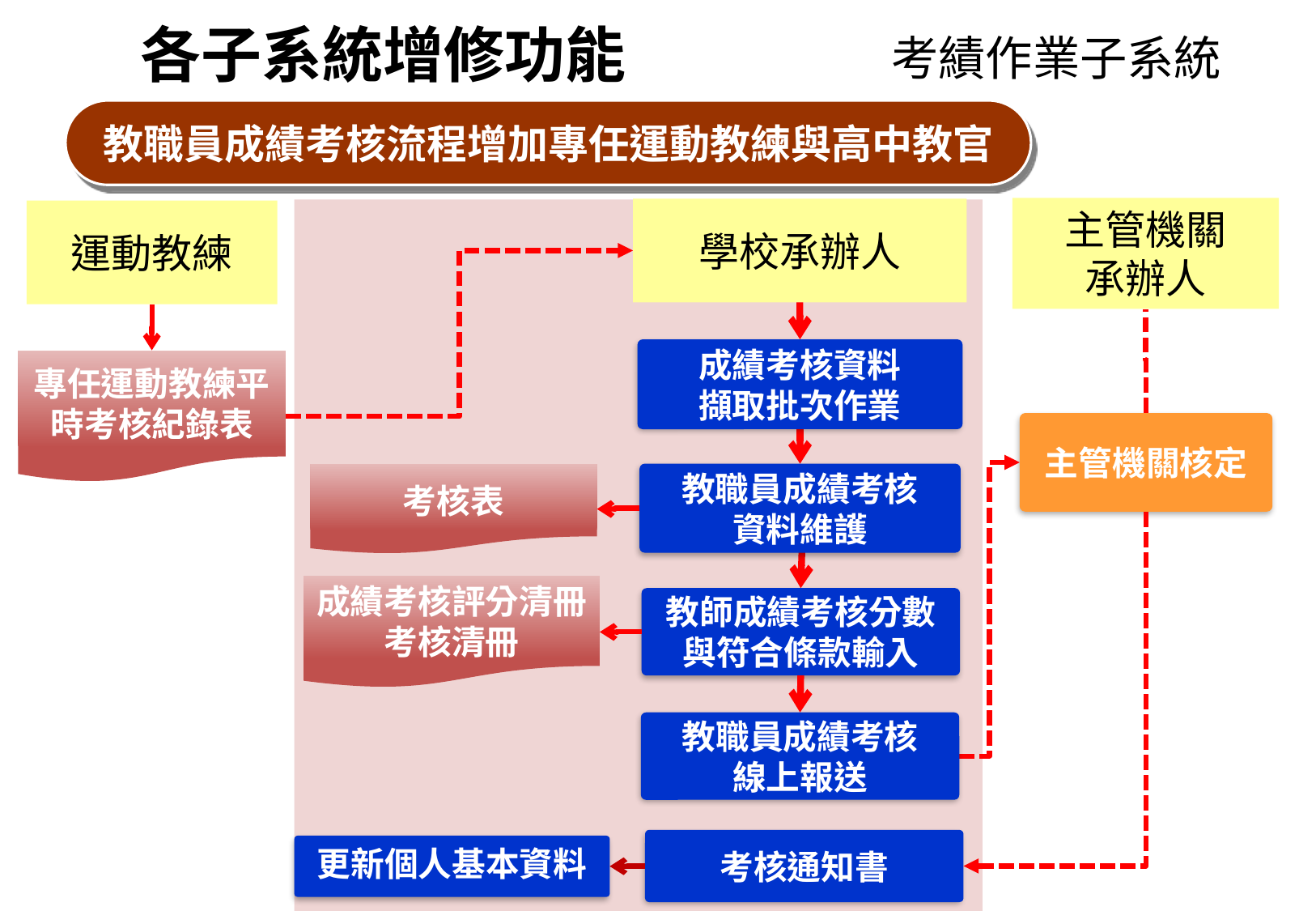

各子系統增修功能
考績作業子系統
教職員成績考核流程增加專任運動教練與高中教官
主管機關
承辦人
學校承辦人

運動教練
成績考核資料
擷取批次作業
專任運動教練平時考核紀錄表
主管機關核定
教職員成績考核
資料維護
考核表
成績考核評分清冊考核清冊
教師成績考核分數
與符合條款輸入
教職員成績考核
線上報送
考核通知書
更新個人基本資料